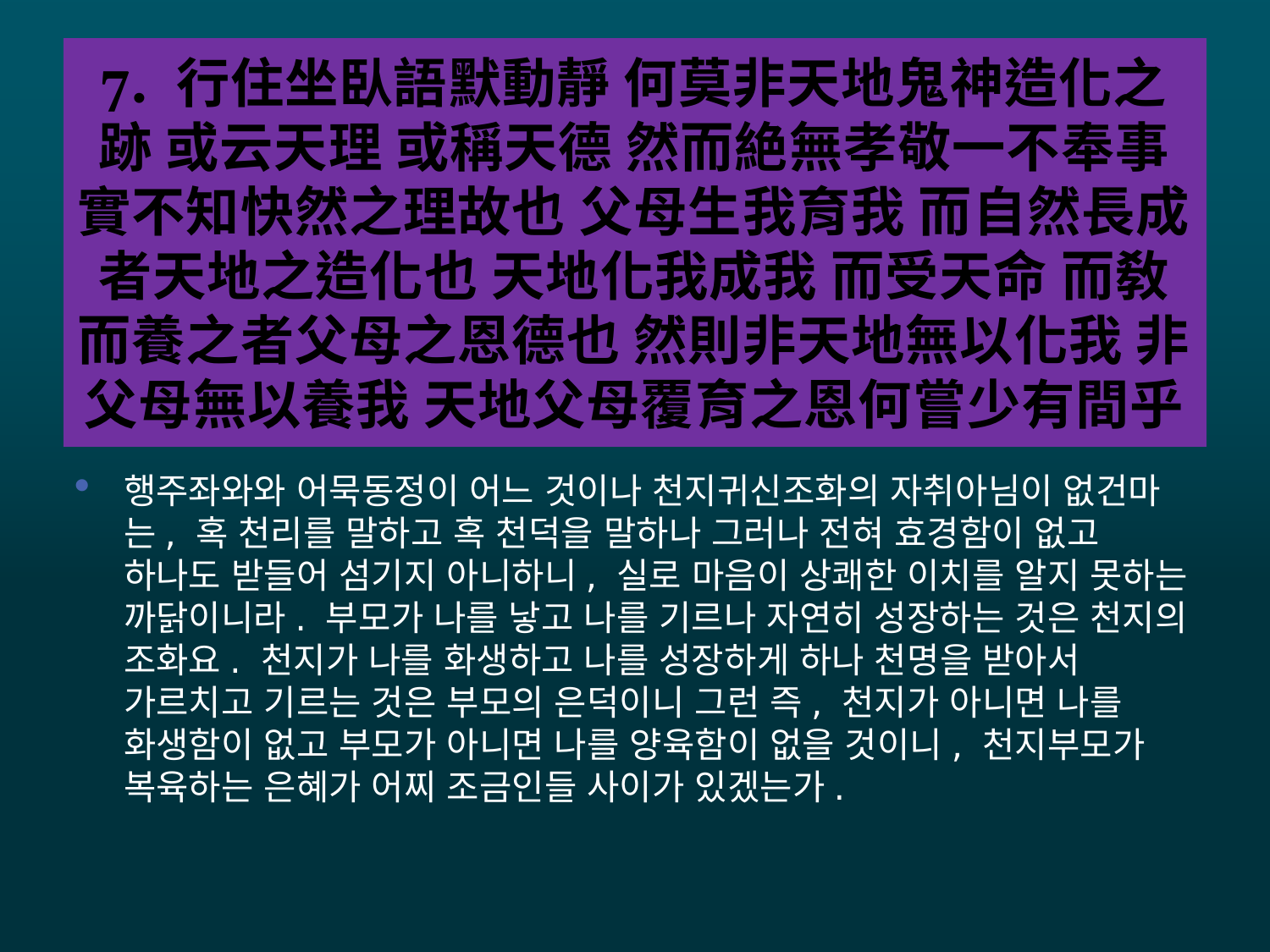

# 7. 行住坐臥語默動靜 何莫非天地鬼神造化之跡 或云天理 或稱天德 然而絶無孝敬一不奉事 實不知快然之理故也 父母生我育我 而自然長成者天地之造化也 天地化我成我 而受天命 而敎而養之者父母之恩德也 然則非天地無以化我 非父母無以養我 天地父母覆育之恩何嘗少有間乎
행주좌와와 어묵동정이 어느 것이나 천지귀신조화의 자취아님이 없건마는, 혹 천리를 말하고 혹 천덕을 말하나 그러나 전혀 효경함이 없고 하나도 받들어 섬기지 아니하니, 실로 마음이 상쾌한 이치를 알지 못하는 까닭이니라. 부모가 나를 낳고 나를 기르나 자연히 성장하는 것은 천지의 조화요. 천지가 나를 화생하고 나를 성장하게 하나 천명을 받아서 가르치고 기르는 것은 부모의 은덕이니 그런 즉, 천지가 아니면 나를 화생함이 없고 부모가 아니면 나를 양육함이 없을 것이니, 천지부모가 복육하는 은혜가 어찌 조금인들 사이가 있겠는가.